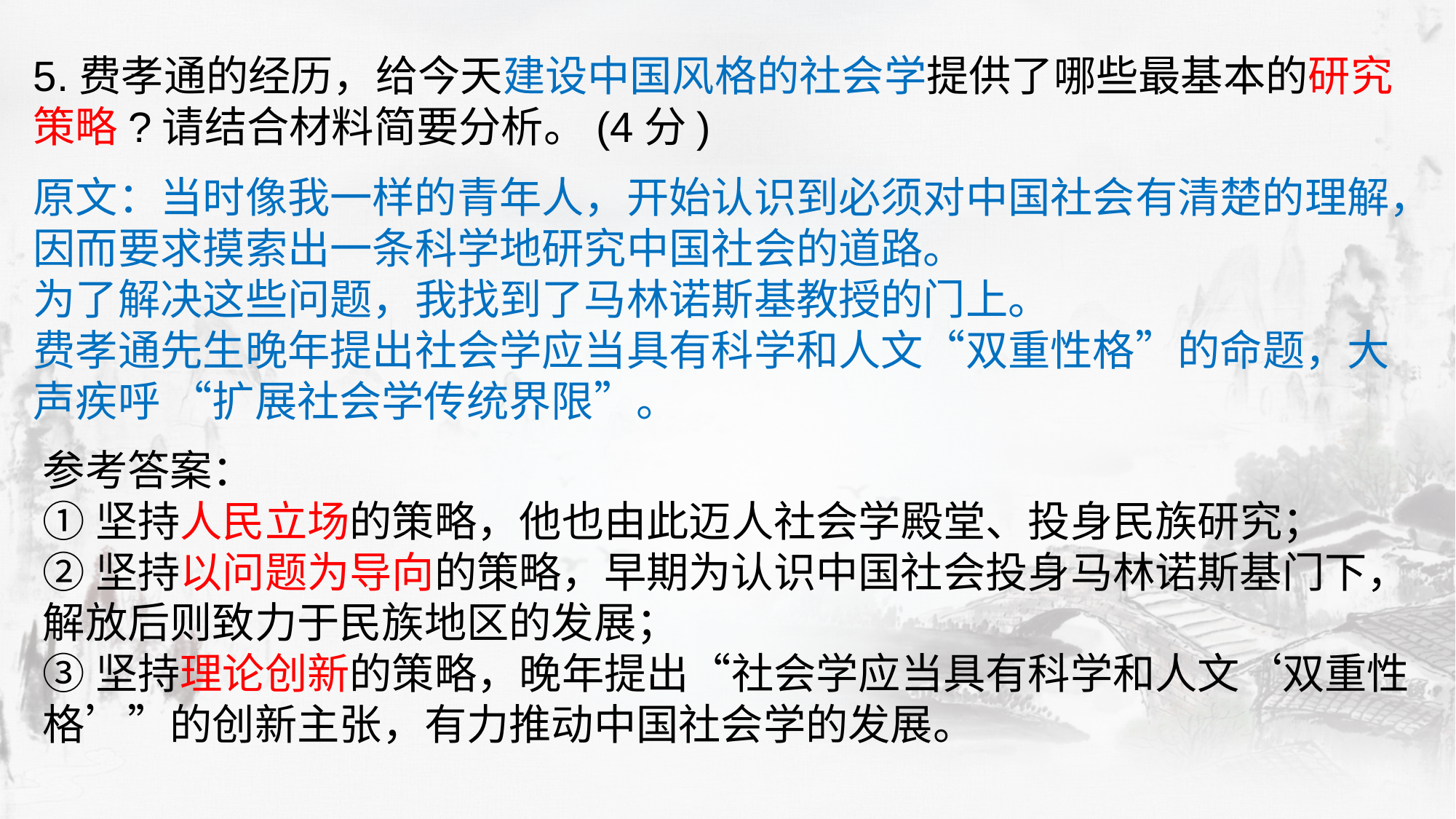

5.费孝通的经历，给今天建设中国风格的社会学提供了哪些最基本的研究策略?请结合材料简要分析。(4分)
原文：当时像我一样的青年人，开始认识到必须对中国社会有清楚的理解，因而要求摸索出一条科学地研究中国社会的道路。
为了解决这些问题，我找到了马林诺斯基教授的门上。
费孝通先生晚年提出社会学应当具有科学和人文“双重性格”的命题，大声疾呼 “扩展社会学传统界限”。
参考答案：
①坚持人民立场的策略，他也由此迈人社会学殿堂、投身民族研究；
②坚持以问题为导向的策略，早期为认识中国社会投身马林诺斯基门下，解放后则致力于民族地区的发展；
③坚持理论创新的策略，晚年提出“社会学应当具有科学和人文‘双重性格’”的创新主张，有力推动中国社会学的发展。